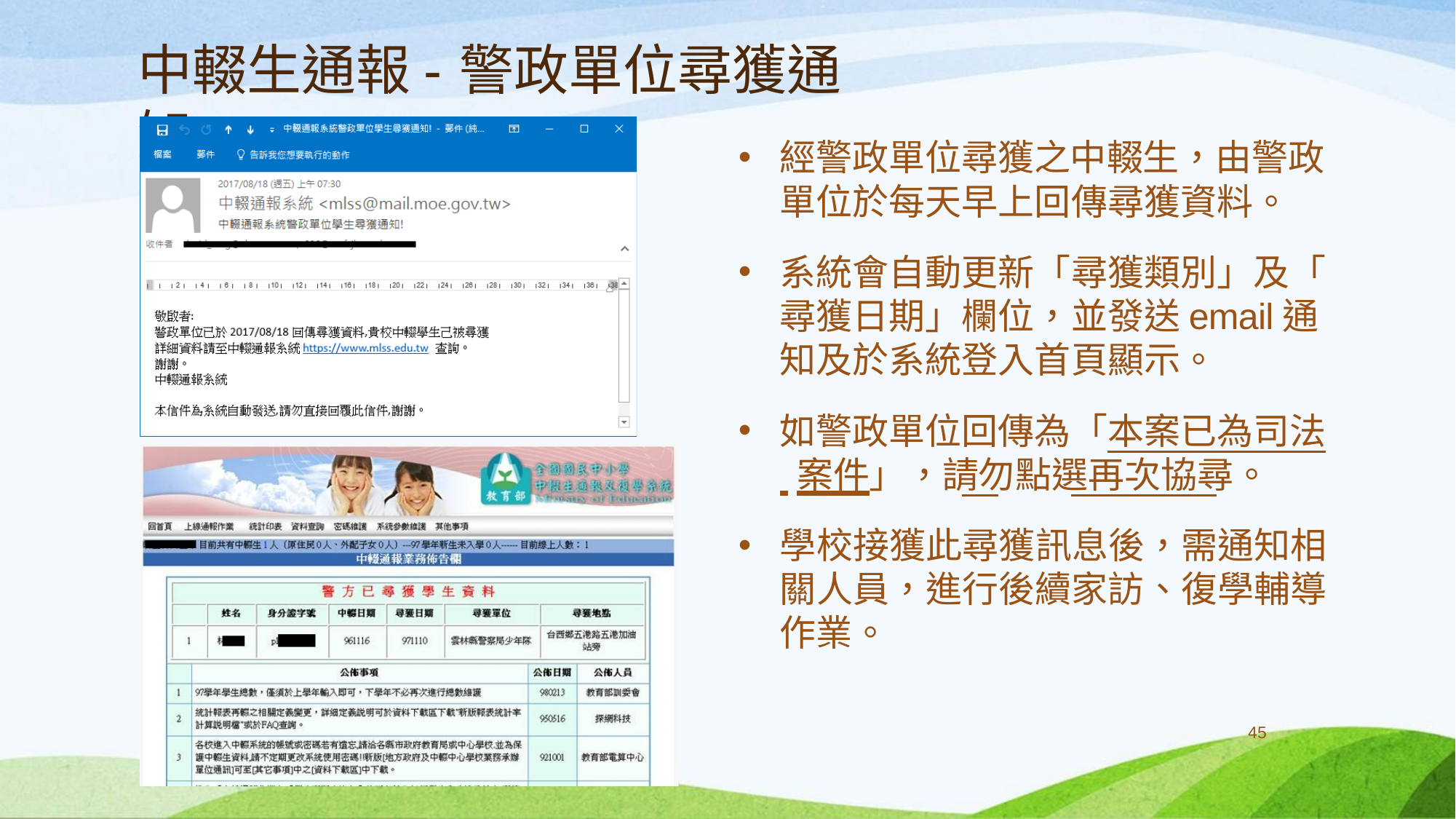

# 中輟生通報-警政單位尋獲通知

經警政單位尋獲之中輟生，由警政
單位於每天早上回傳尋獲資料。
系統會自動更新「尋獲類別」及「 尋獲日期」欄位，並發送email通 知及於系統登入首頁顯示。
如警政單位回傳為「本案已為司法
 案件」，請勿點選再次協尋。
學校接獲此尋獲訊息後，需通知相 關人員，進行後續家訪、復學輔導 作業。

45